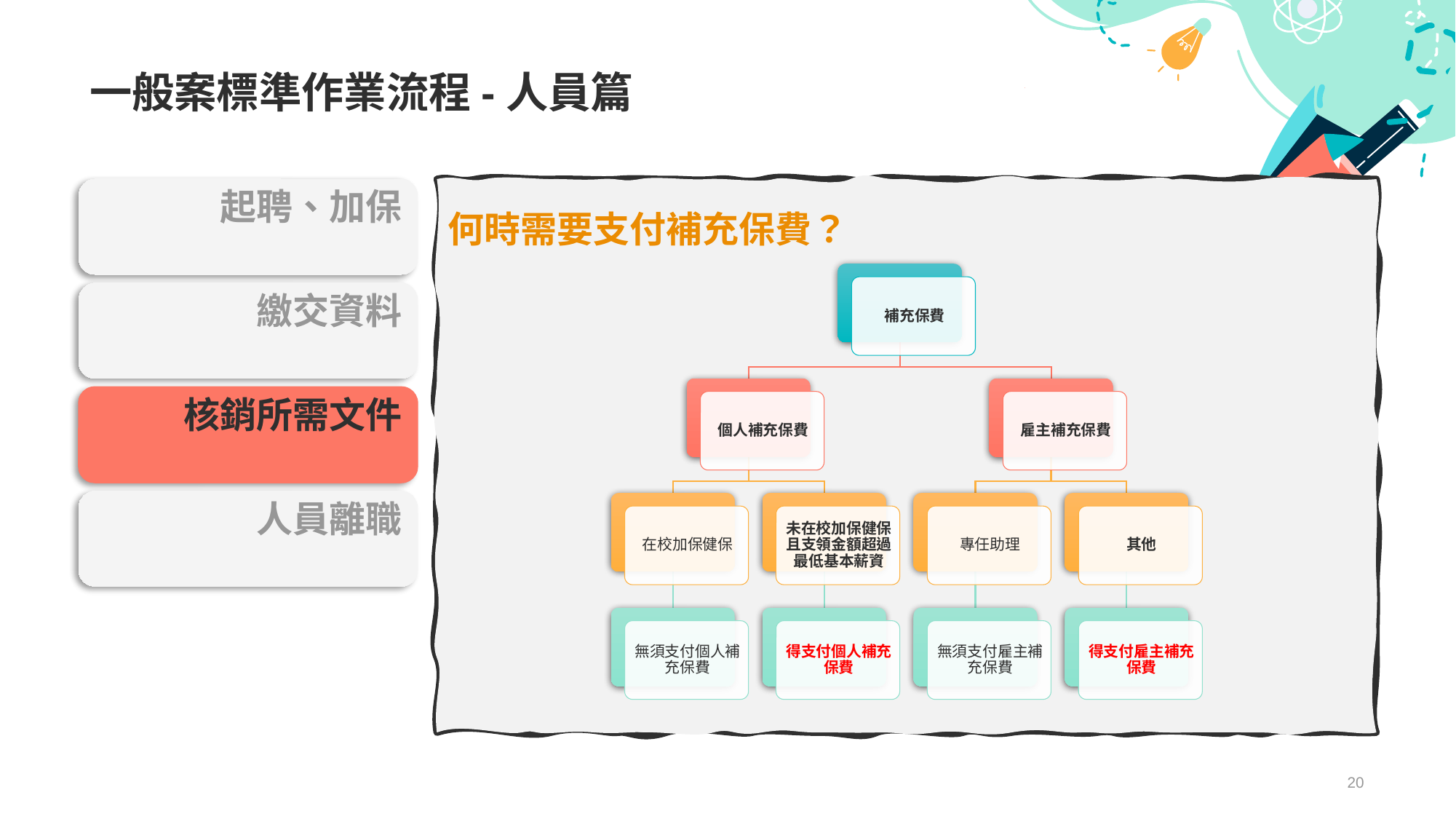

# 一般案標準作業流程-人員篇
起聘、加保
何時需要支付補充保費？

補充保費
個人補充保費
在校加保健保
無須支付個人補充保費
未在校加保健保且支領金額超過最低基本薪資
得支付個人補充保費
雇主補充保費
專任助理
無須支付雇主補充保費
其他
得支付雇主補充保費
繳交資料
核銷所需文件
人員離職
20